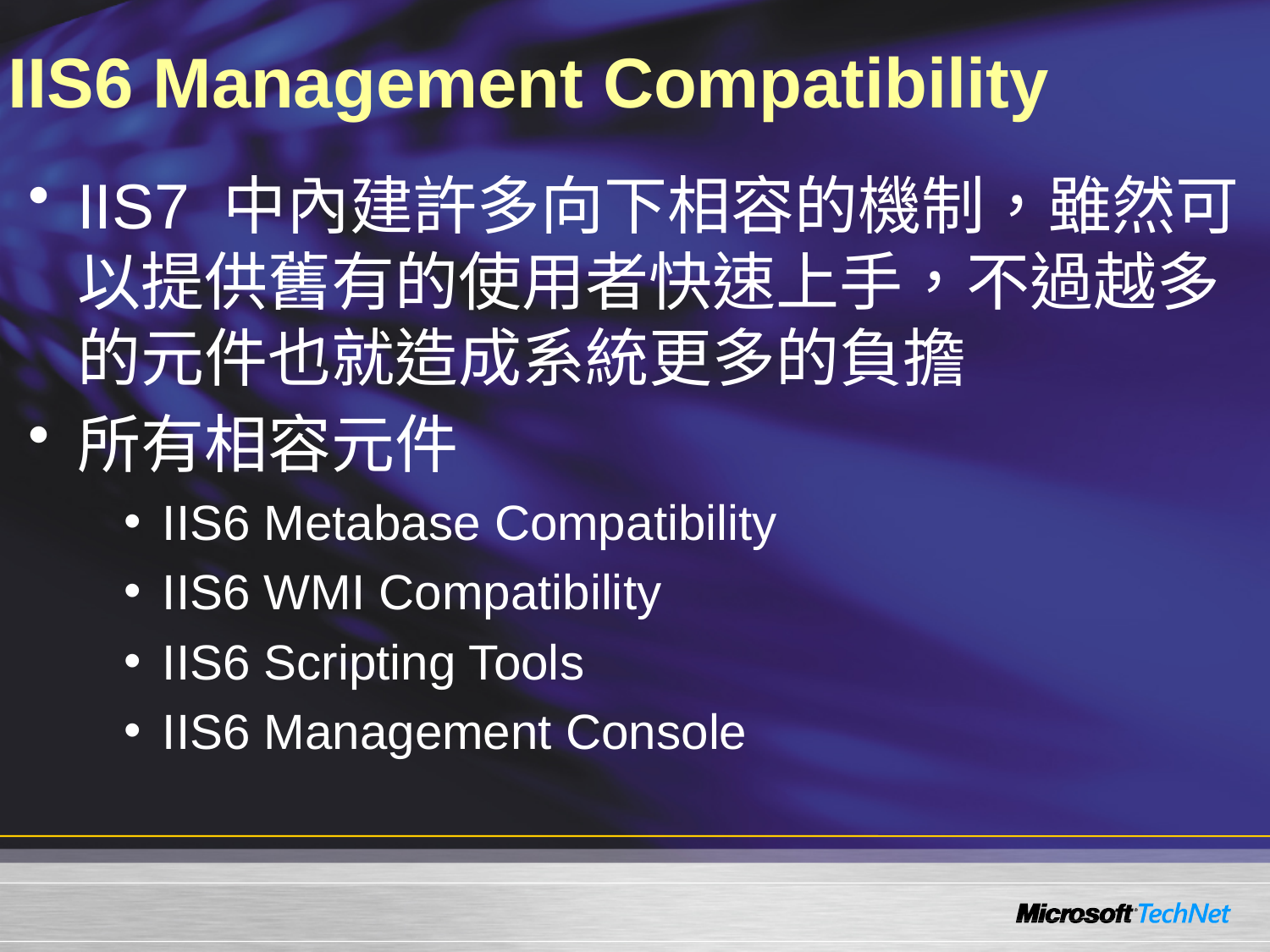

# IIS6 Management Compatibility
IIS7 中內建許多向下相容的機制，雖然可以提供舊有的使用者快速上手，不過越多的元件也就造成系統更多的負擔
所有相容元件
IIS6 Metabase Compatibility
IIS6 WMI Compatibility
IIS6 Scripting Tools
IIS6 Management Console